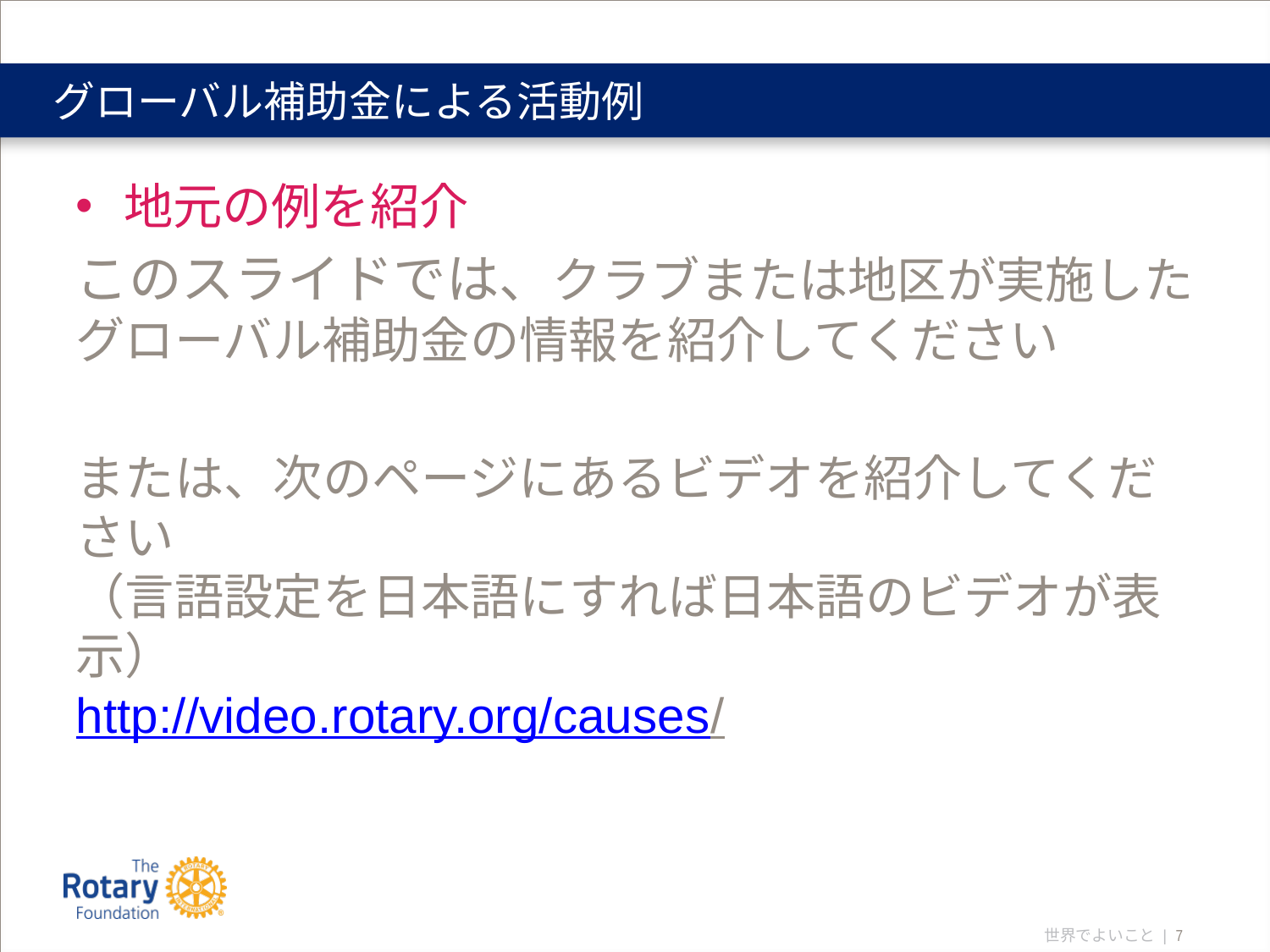

# グローバル補助金による活動例
地元の例を紹介
このスライドでは、クラブまたは地区が実施したグローバル補助金の情報を紹介してください

または、次のページにあるビデオを紹介してください
（言語設定を日本語にすれば日本語のビデオが表示）
http://video.rotary.org/causes/